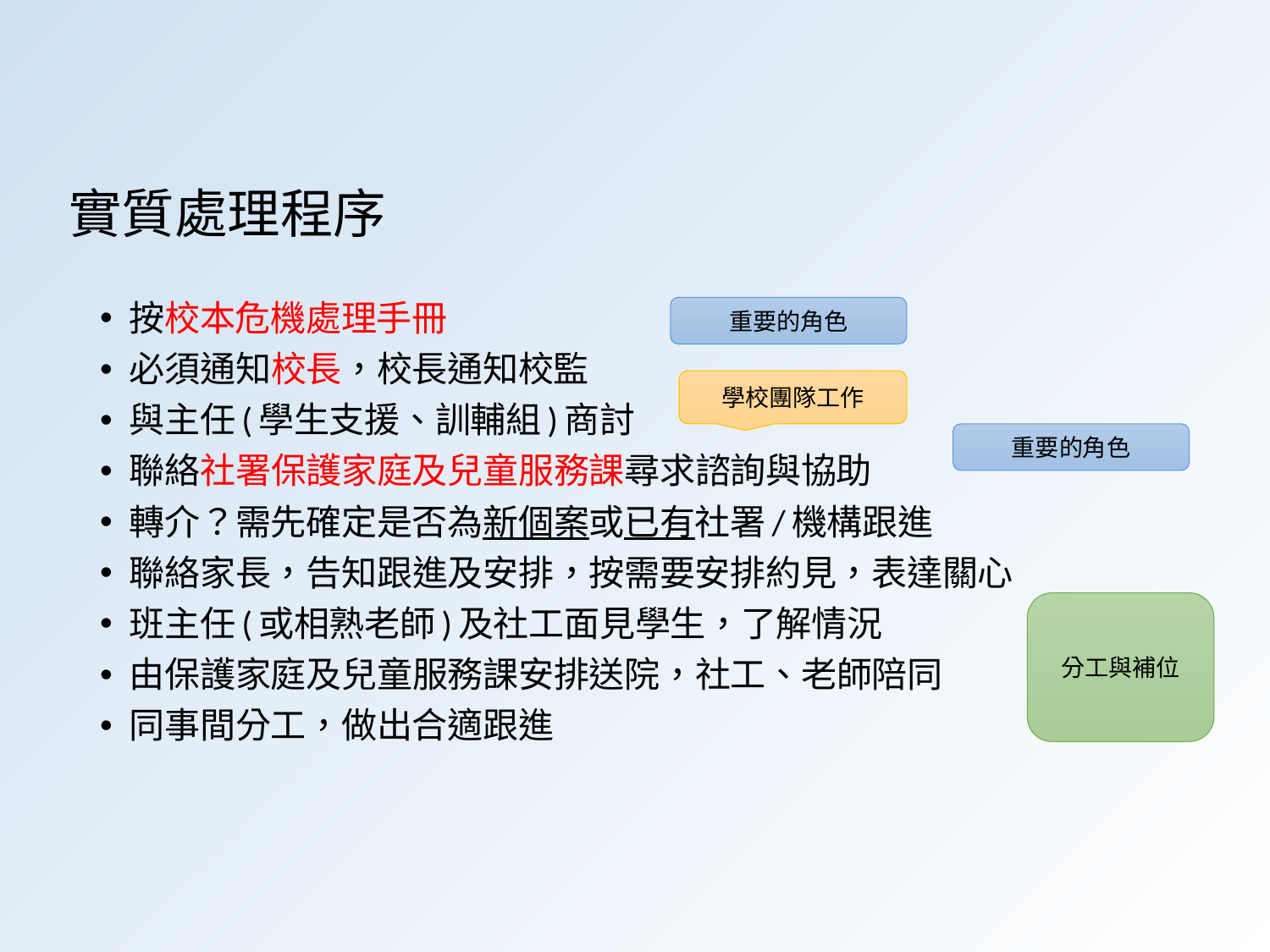

# 實質處理程序

按校本危機處理手冊
必須通知校長，校長通知校監
與主任(學生支援、訓輔組)商討
聯絡社署保護家庭及兒童服務課尋求諮詢與協助
轉介？需先確定是否為新個案或已有社署/機構跟進
聯絡家長，告知跟進及安排，按需要安排約見，表達關心
班主任(或相熟老師)及社工面見學生，了解情況
由保護家庭及兒童服務課安排送院，社工、老師陪同
同事間分工，做出合適跟進

重要的角色
學校團隊工作
重要的角色
分工與補位